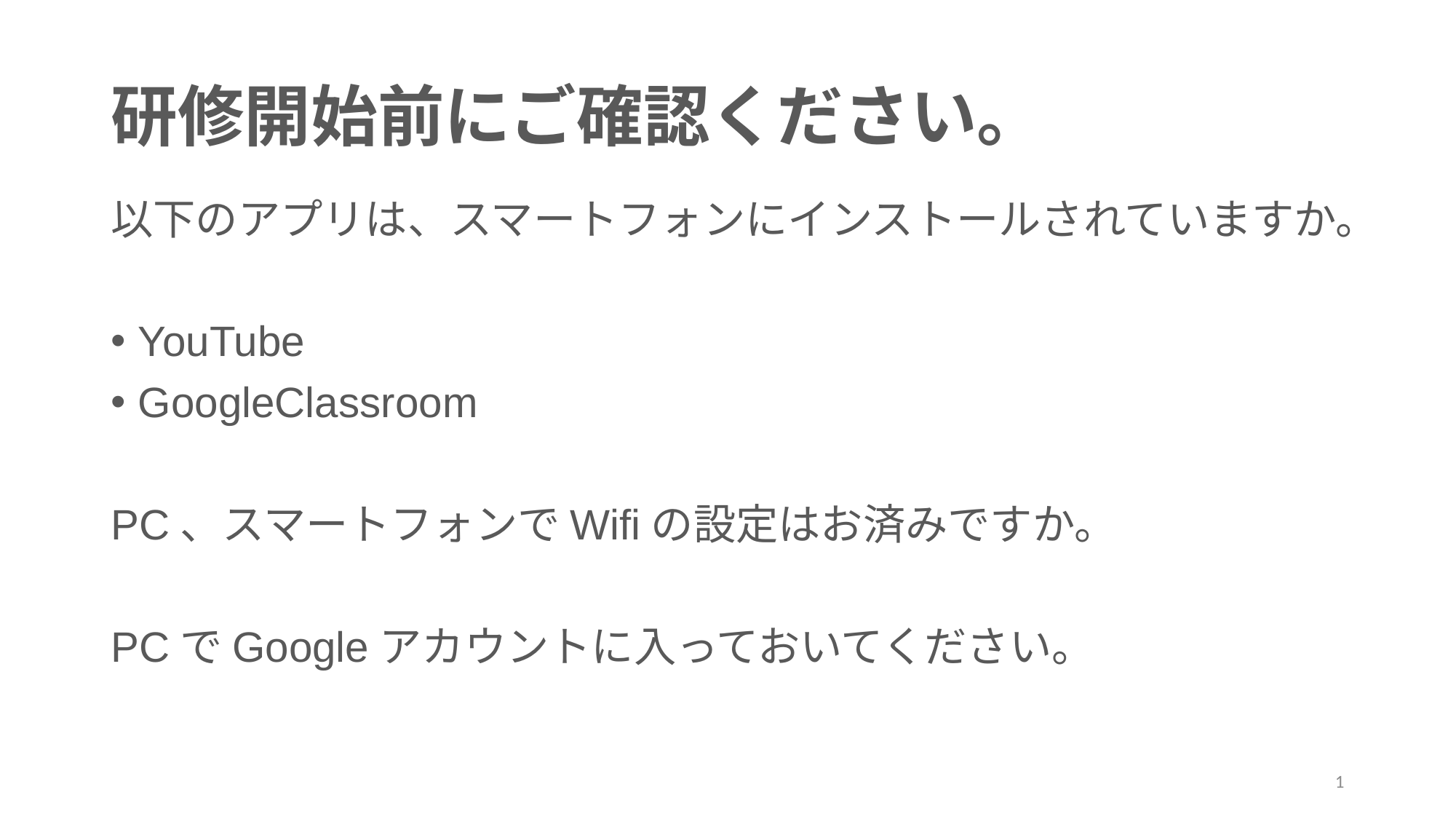

# 研修開始前にご確認ください。
以下のアプリは、スマートフォンにインストールされていますか。

YouTube
GoogleClassroom

PC、スマートフォンでWifiの設定はお済みですか。

PCでGoogleアカウントに入っておいてください。
1